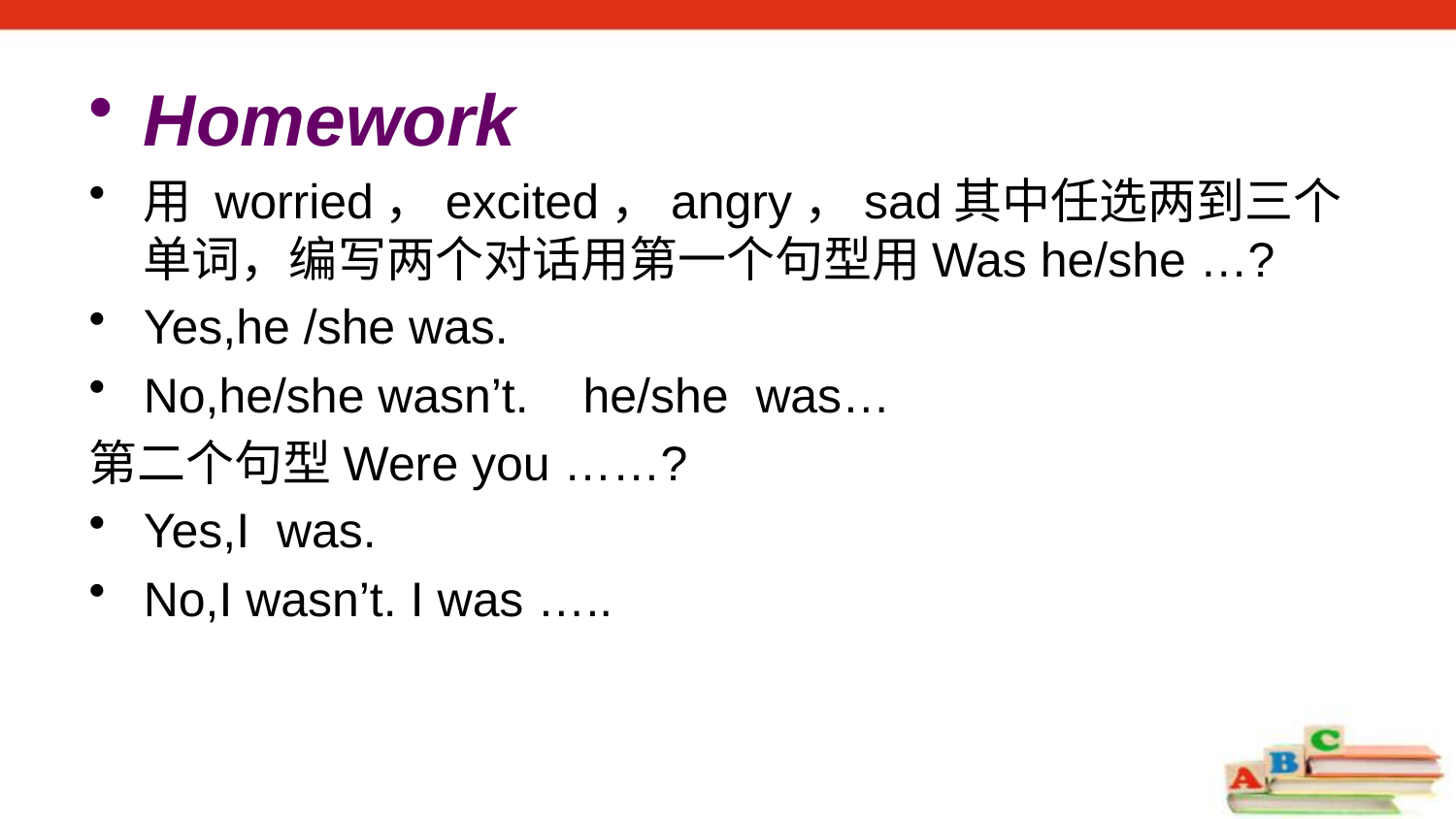

Homework
用 worried，excited，angry，sad其中任选两到三个单词，编写两个对话用第一个句型用Was he/she …?
Yes,he /she was.
No,he/she wasn’t.    he/she  was…
第二个句型Were you ……?
Yes,I  was.
No,I wasn’t. I was …..